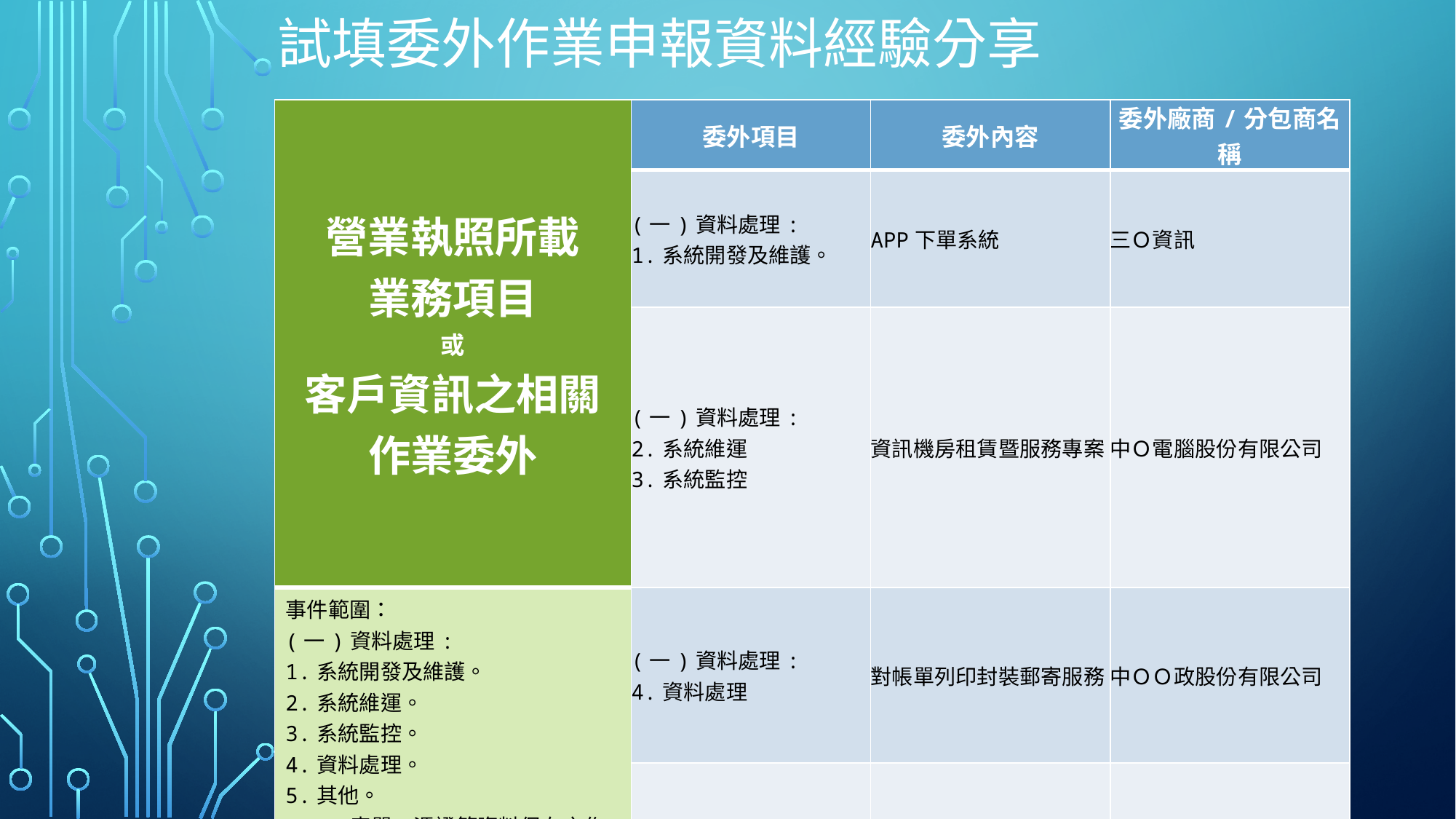

# 試填委外作業申報資料經驗分享
| 營業執照所載 業務項目 或 客戶資訊之相關 作業委外 | 委外項目 | 委外內容 | 委外廠商/分包商名稱 |
| --- | --- | --- | --- |
|  | (一)資料處理: 1.系統開發及維護。 | APP下單系統 | 三Ｏ資訊 |
|  | (一)資料處理: 2.系統維運 3.系統監控 | 資訊機房租賃暨服務專案 | 中Ｏ電腦股份有限公司 |
| 事件範圍： (一)資料處理: 1.系統開發及維護。 2.系統維運。 3.系統監控。 4.資料處理。 5.其他。 (二)表單、憑證等資料保存之作業 (三)電子通路客戶服務業務。 (四)內部稽核作業。 (五)其他。(經主管機關核定) | (一)資料處理: 4.資料處理 | 對帳單列印封裝郵寄服務 | 中ＯＯ政股份有限公司 |
|  | (二)表單、憑證等資料保存之作業 | 文件倉儲 | 鐵Ｏ文件儲存股份有限公司 |